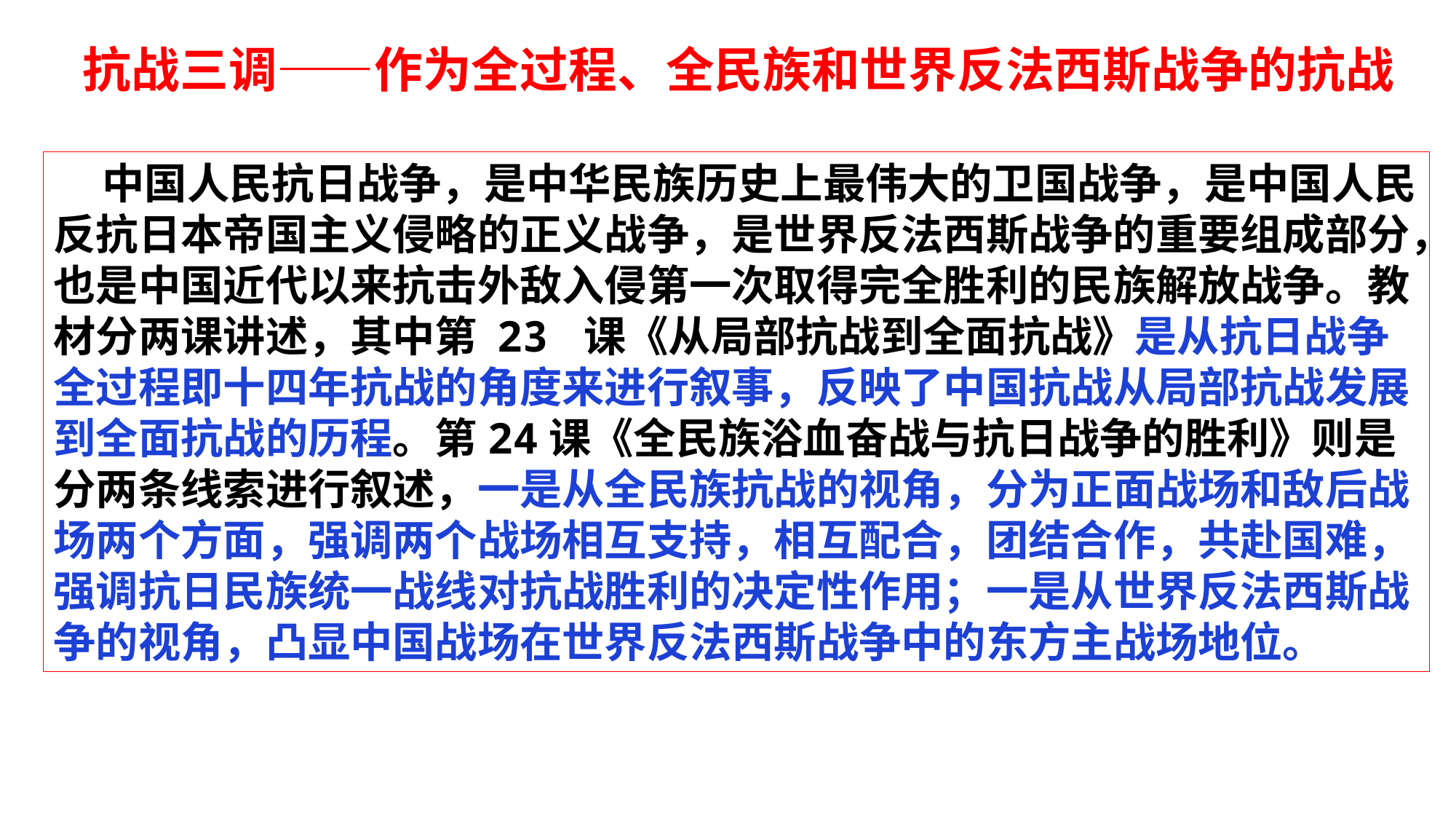

抗战三调——作为全过程、全民族和世界反法西斯战争的抗战
    中国人民抗日战争，是中华民族历史上最伟大的卫国战争，是中国人民反抗日本帝国主义侵略的正义战争，是世界反法西斯战争的重要组成部分，也是中国近代以来抗击外敌入侵第一次取得完全胜利的民族解放战争。教材分两课讲述，其中第 23 课《从局部抗战到全面抗战》是从抗日战争全过程即十四年抗战的角度来进行叙事，反映了中国抗战从局部抗战发展到全面抗战的历程。第24课《全民族浴血奋战与抗日战争的胜利》则是分两条线索进行叙述，一是从全民族抗战的视角，分为正面战场和敌后战场两个方面，强调两个战场相互支持，相互配合，团结合作，共赴国难，强调抗日民族统一战线对抗战胜利的决定性作用；一是从世界反法西斯战争的视角，凸显中国战场在世界反法西斯战争中的东方主战场地位。